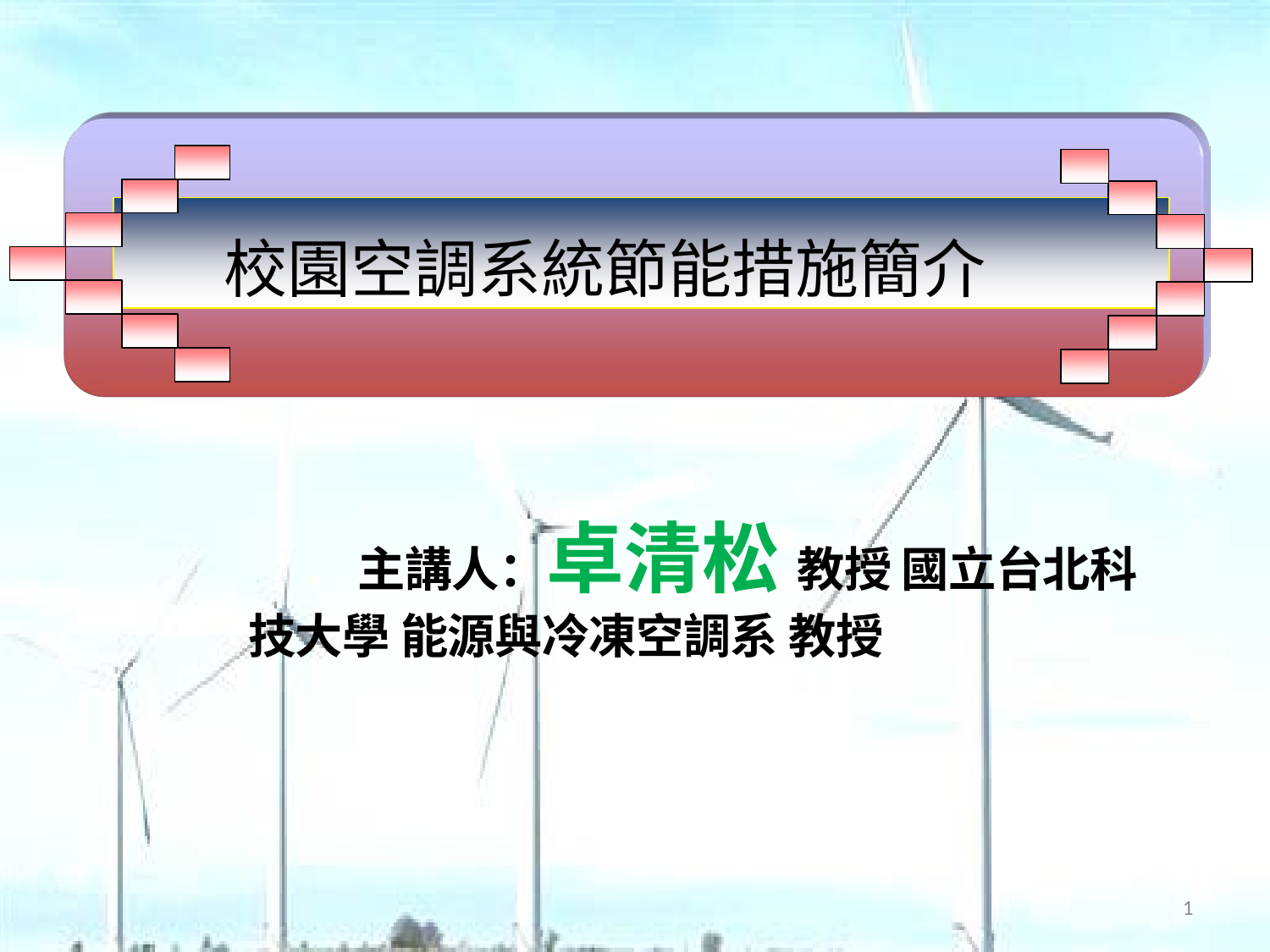

校園空調系統節能措施簡介

主講人：卓清松 教授 國立台北科技大學 能源與冷凍空調系 教授
1